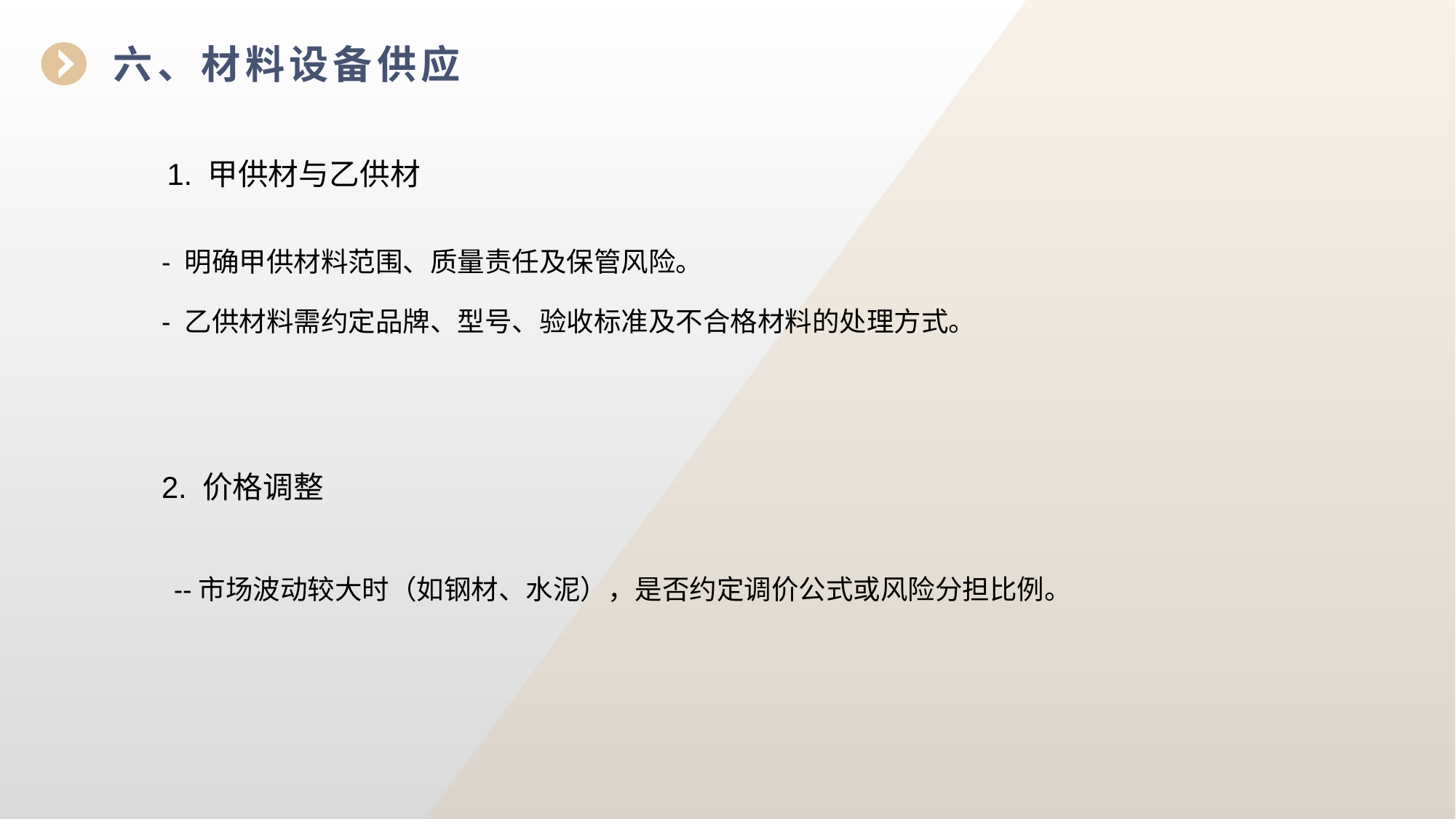

六、材料设备供应

1. 甲供材与乙供材
- 明确甲供材料范围、质量责任及保管风险。
- 乙供材料需约定品牌、型号、验收标准及不合格材料的处理方式。
2. 价格调整
--市场波动较大时（如钢材、水泥），是否约定调价公式或风险分担比例。